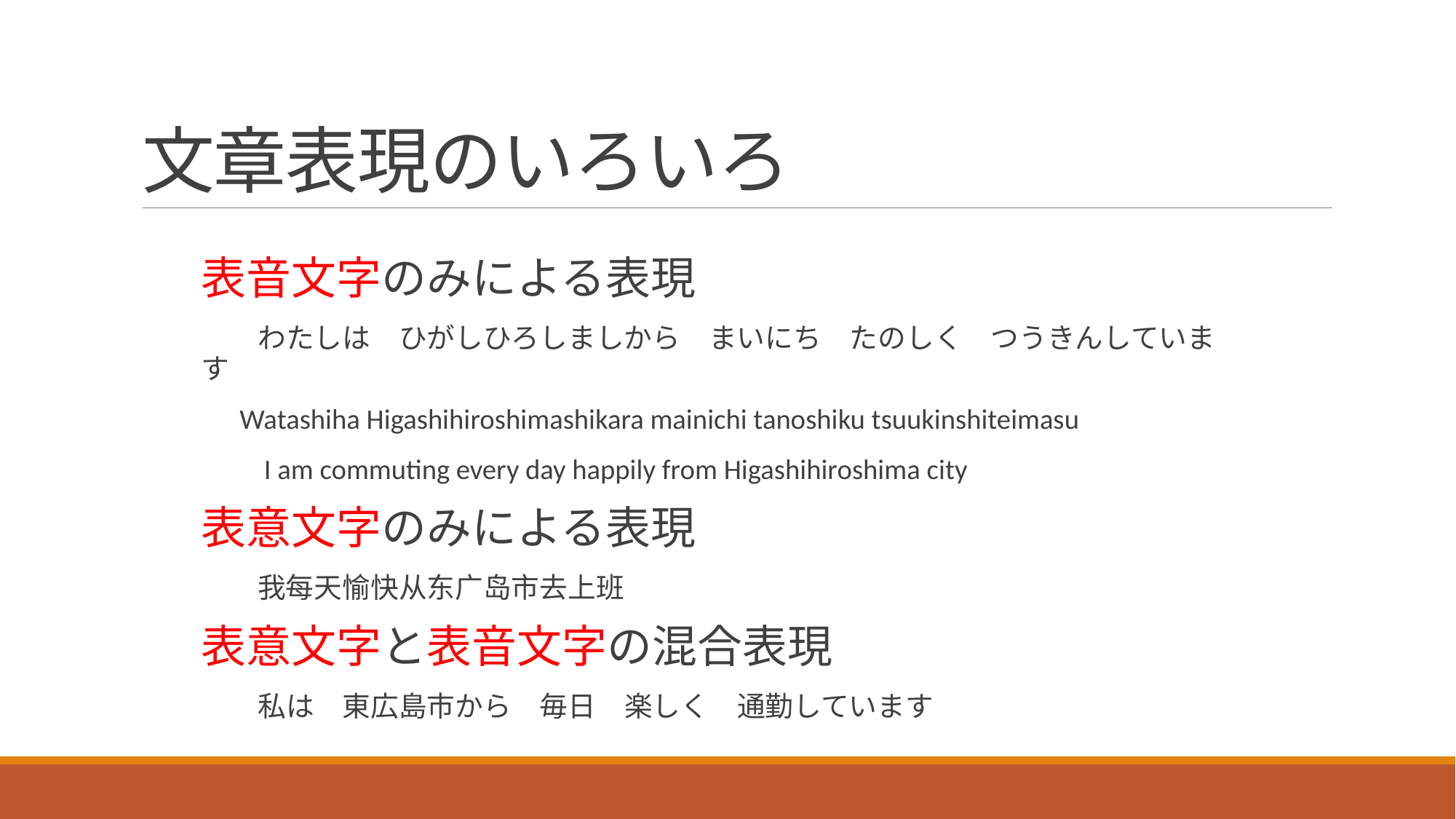

# 文章表現のいろいろ
表音文字のみによる表現
　　わたしは　ひがしひろしましから　まいにち　たのしく　つうきんしています
      Watashiha Higashihiroshimashikara mainichi tanoshiku tsuukinshiteimasu
　　I am commuting every day happily from Higashihiroshima city
表意文字のみによる表現
　　我每天愉快从东广岛市去上班
表意文字と表音文字の混合表現
　　私は　東広島市から　毎日　楽しく　通勤しています